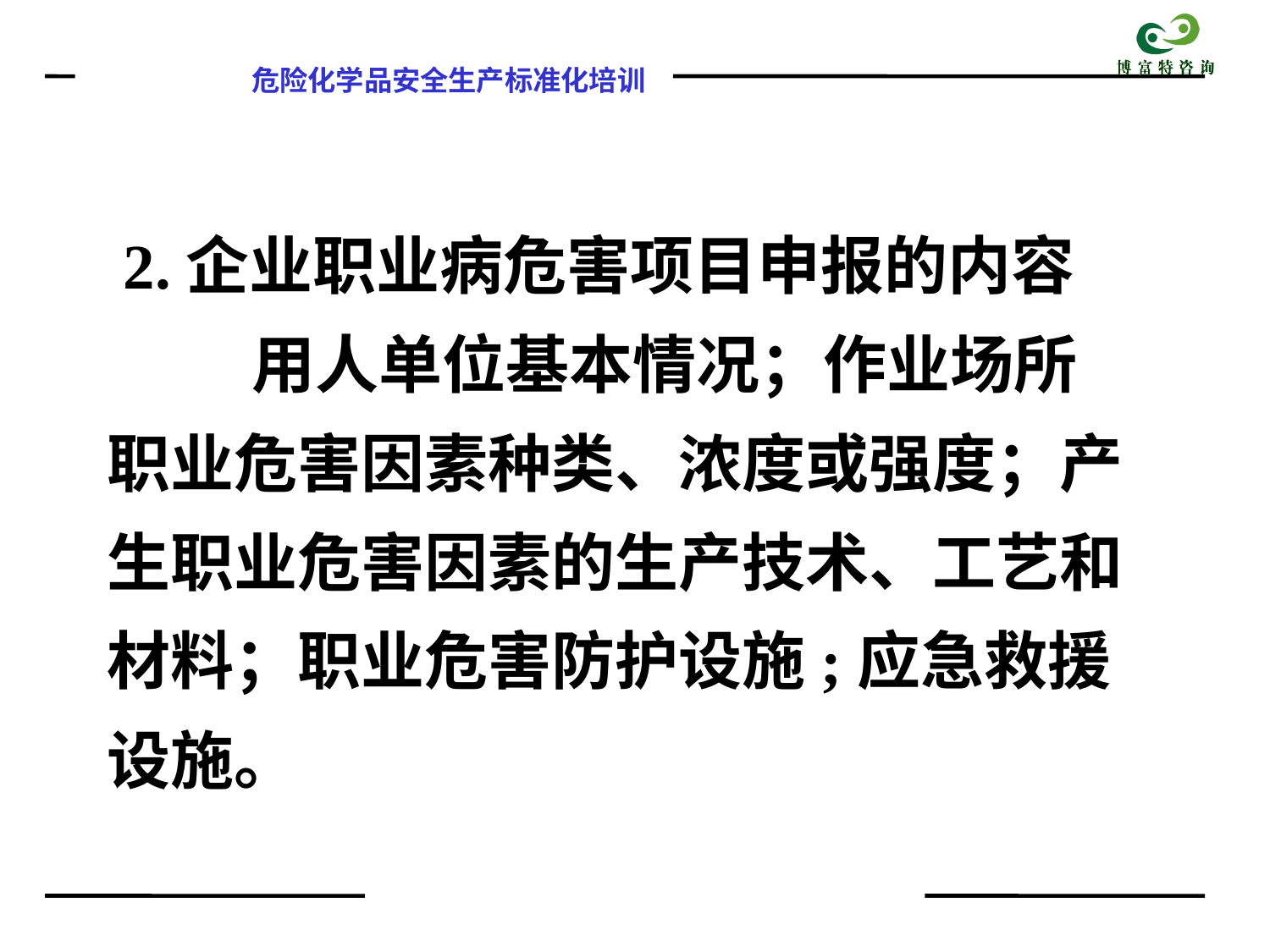

2.企业职业病危害项目申报的内容
         用人单位基本情况；作业场所职业危害因素种类、浓度或强度；产生职业危害因素的生产技术、工艺和材料；职业危害防护设施;应急救援设施。